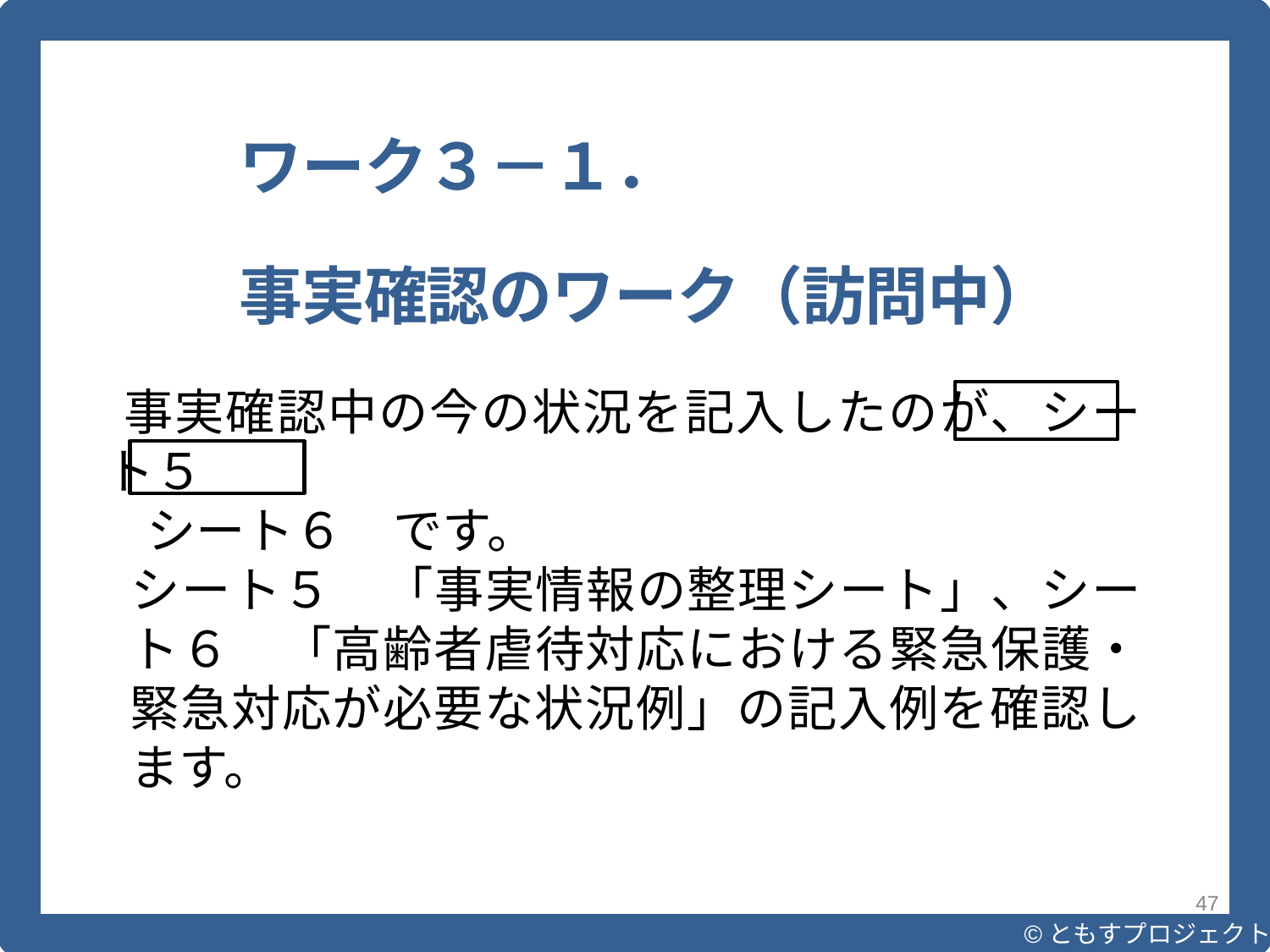

©ともすプロジェクト
ワーク３－１．

事実確認のワーク（訪問中）
事実確認中の今の状況を記入したのが、シート５
 シート６　です。
シート５　「事実情報の整理シート」、シート６　「高齢者虐待対応における緊急保護・緊急対応が必要な状況例」の記入例を確認します。

47